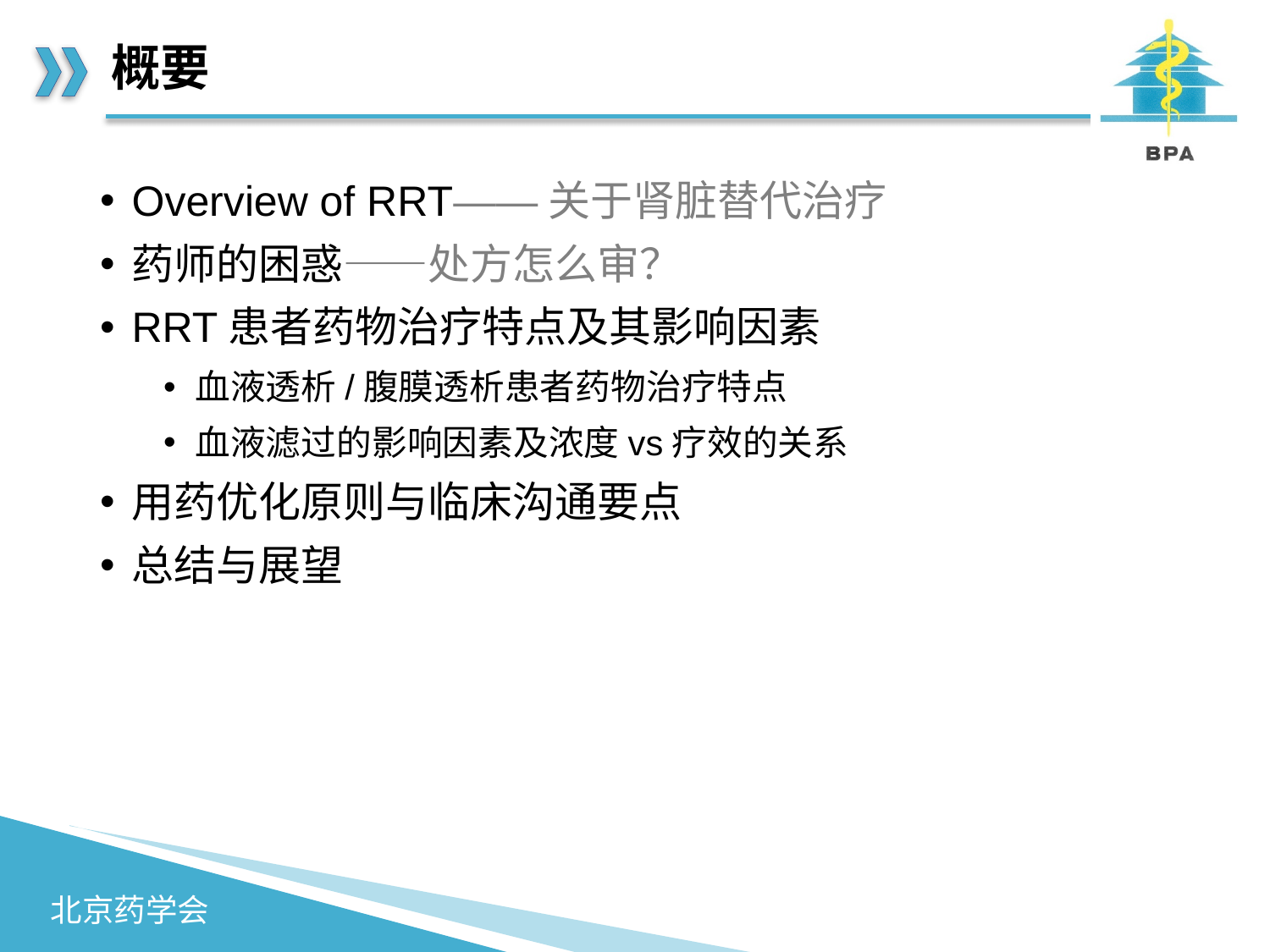

# 概要
Overview of RRT——关于肾脏替代治疗
药师的困惑——处方怎么审？
RRT患者药物治疗特点及其影响因素
血液透析/腹膜透析患者药物治疗特点
血液滤过的影响因素及浓度vs疗效的关系
用药优化原则与临床沟通要点
总结与展望